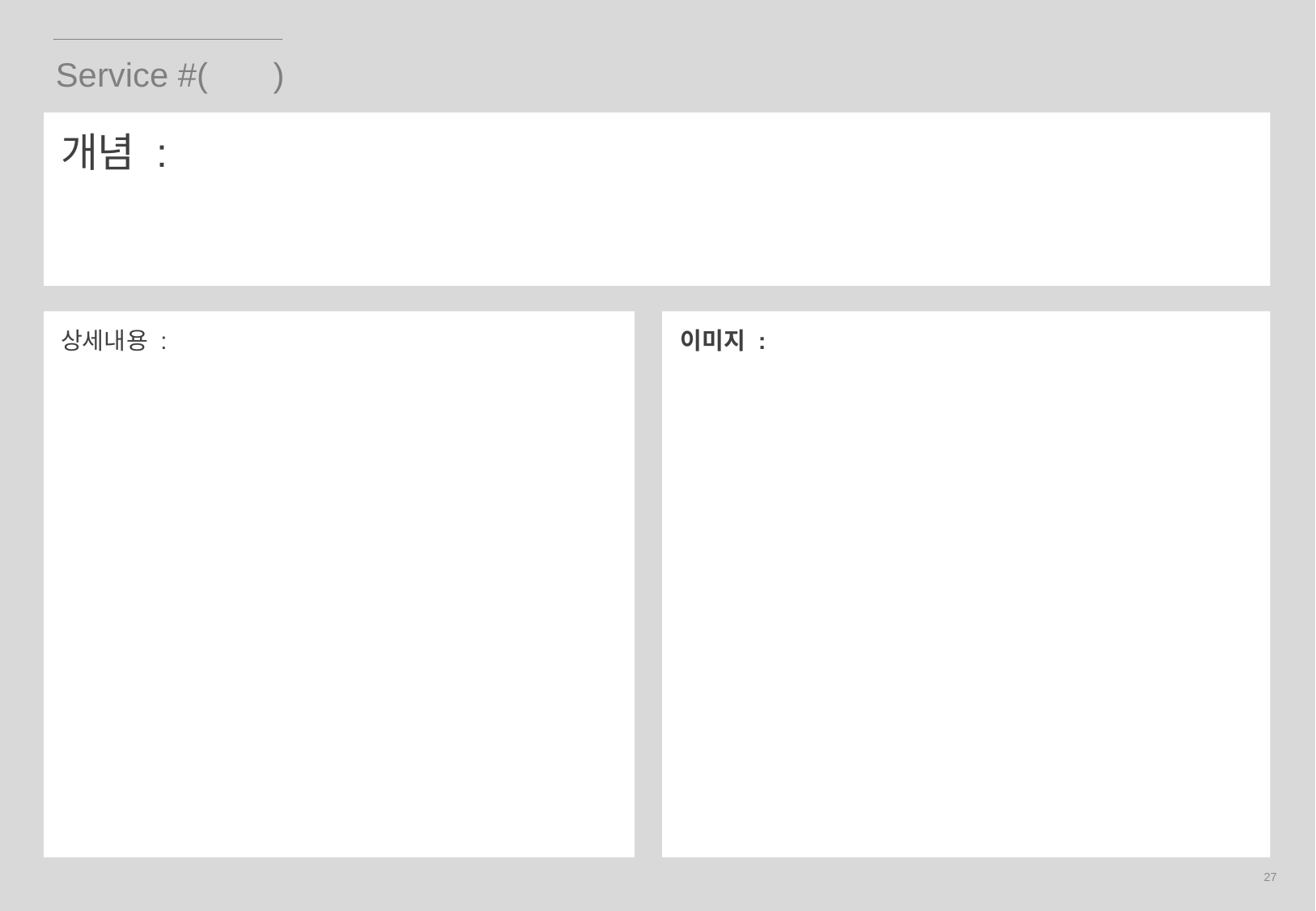

Service #(       )

개념 :

상세내용 :
이미지 :